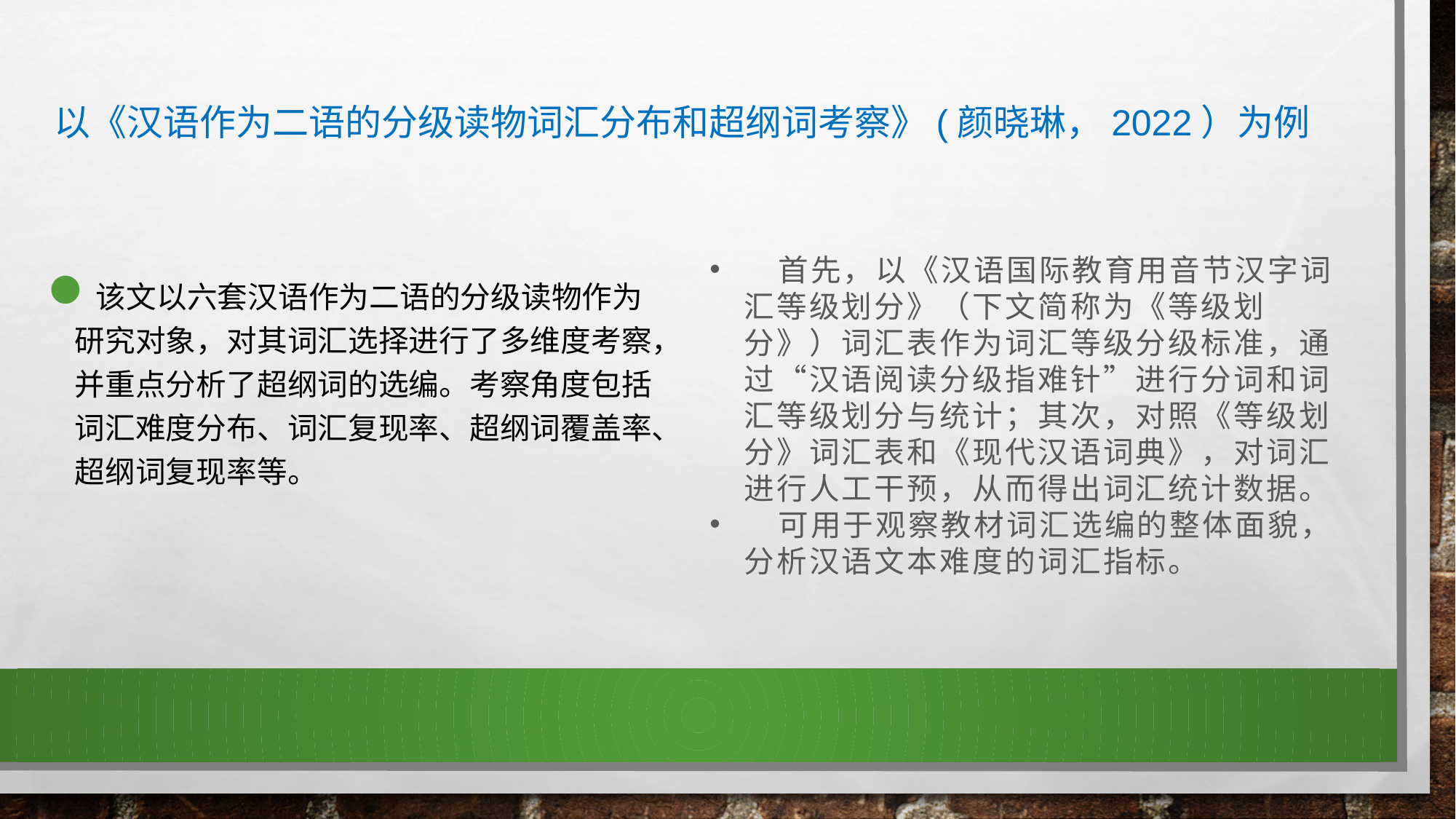

# 以《汉语作为二语的分级读物词汇分布和超纲词考察》(颜晓琳，2022）为例
   首先，以《汉语国际教育用音节汉字词汇等级划分》（下文简称为《等级划分》）词汇表作为词汇等级分级标准，通过“汉语阅读分级指难针”进行分词和词汇等级划分与统计；其次，对照《等级划分》词汇表和《现代汉语词典》，对词汇进行人工干预，从而得出词汇统计数据。
   可用于观察教材词汇选编的整体面貌，分析汉语文本难度的词汇指标。
该文以六套汉语作为二语的分级读物作为研究对象，对其词汇选择进行了多维度考察，并重点分析了超纲词的选编。考察角度包括词汇难度分布、词汇复现率、超纲词覆盖率、超纲词复现率等。